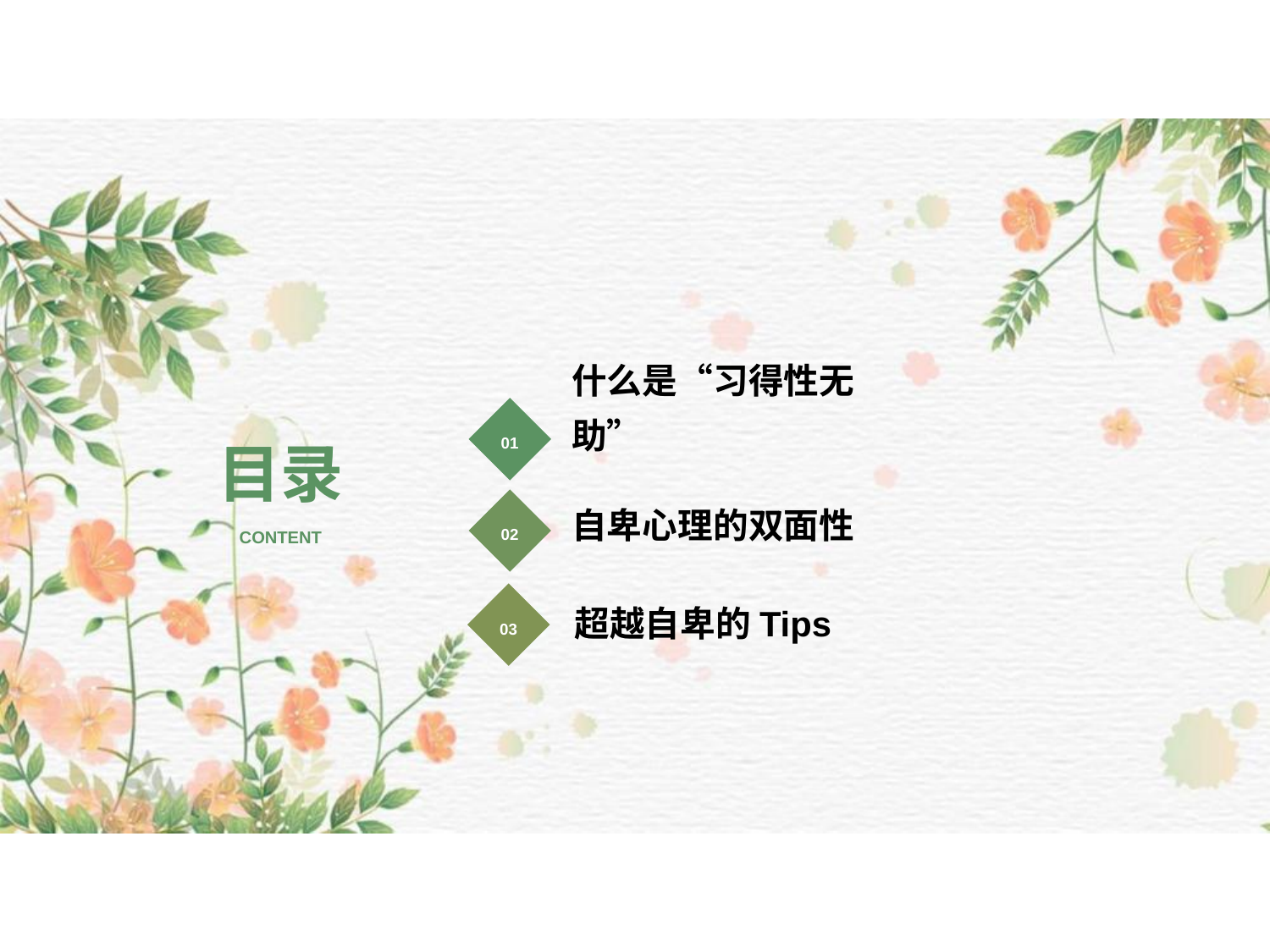

01
目录
什么是“习得性无助”
02
自卑心理的双面性
CONTENT
03
超越自卑的Tips